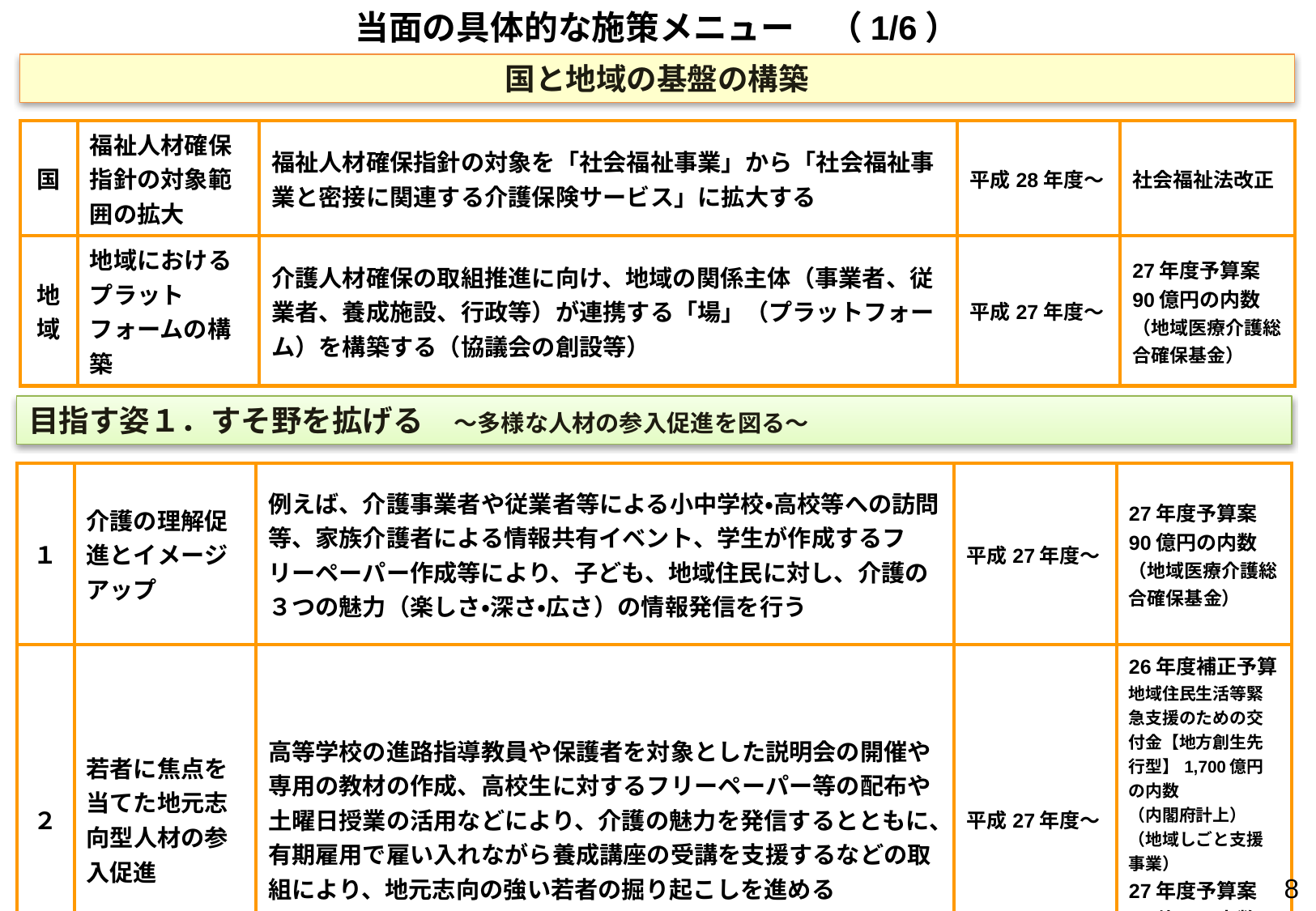

当面の具体的な施策メニュー　（1/6）
国と地域の基盤の構築
| 国 | 福祉人材確保指針の対象範囲の拡大 | 福祉人材確保指針の対象を「社会福祉事業」から「社会福祉事業と密接に関連する介護保険サービス」に拡大する | 平成28年度～ | 社会福祉法改正 |
| --- | --- | --- | --- | --- |
| 地域 | 地域における プラットフォームの構築 | 介護人材確保の取組推進に向け、地域の関係主体（事業者、従業者、養成施設、行政等）が連携する「場」（プラットフォーム）を構築する（協議会の創設等） | 平成27年度～ | 27年度予算案 90億円の内数 （地域医療介護総合確保基金） |
目指す姿１．すそ野を拡げる　～多様な人材の参入促進を図る～
| １ | 介護の理解促進とイメージアップ | 例えば、介護事業者や従業者等による小中学校・高校等への訪問等、家族介護者による情報共有イベント、学生が作成するフリーペーパー作成等により、子ども、地域住民に対し、介護の３つの魅力（楽しさ・深さ・広さ）の情報発信を行う | 平成27年度～ | 27年度予算案 90億円の内数　 （地域医療介護総合確保基金） |
| --- | --- | --- | --- | --- |
| ２ | 若者に焦点を当てた地元志向型人材の参入促進 | 高等学校の進路指導教員や保護者を対象とした説明会の開催や専用の教材の作成、高校生に対するフリーペーパー等の配布や土曜日授業の活用などにより、介護の魅力を発信するとともに、有期雇用で雇い入れながら養成講座の受講を支援するなどの取組により、地元志向の強い若者の掘り起こしを進める | 平成27年度～ | 26年度補正予算 地域住民生活等緊急支援のための交付金【地方創生先行型】1,700億円の内数 （内閣府計上）（地域しごと支援事業） 27年度予算案 90億円の内数 （地域医療介護総合確保基金） |
8